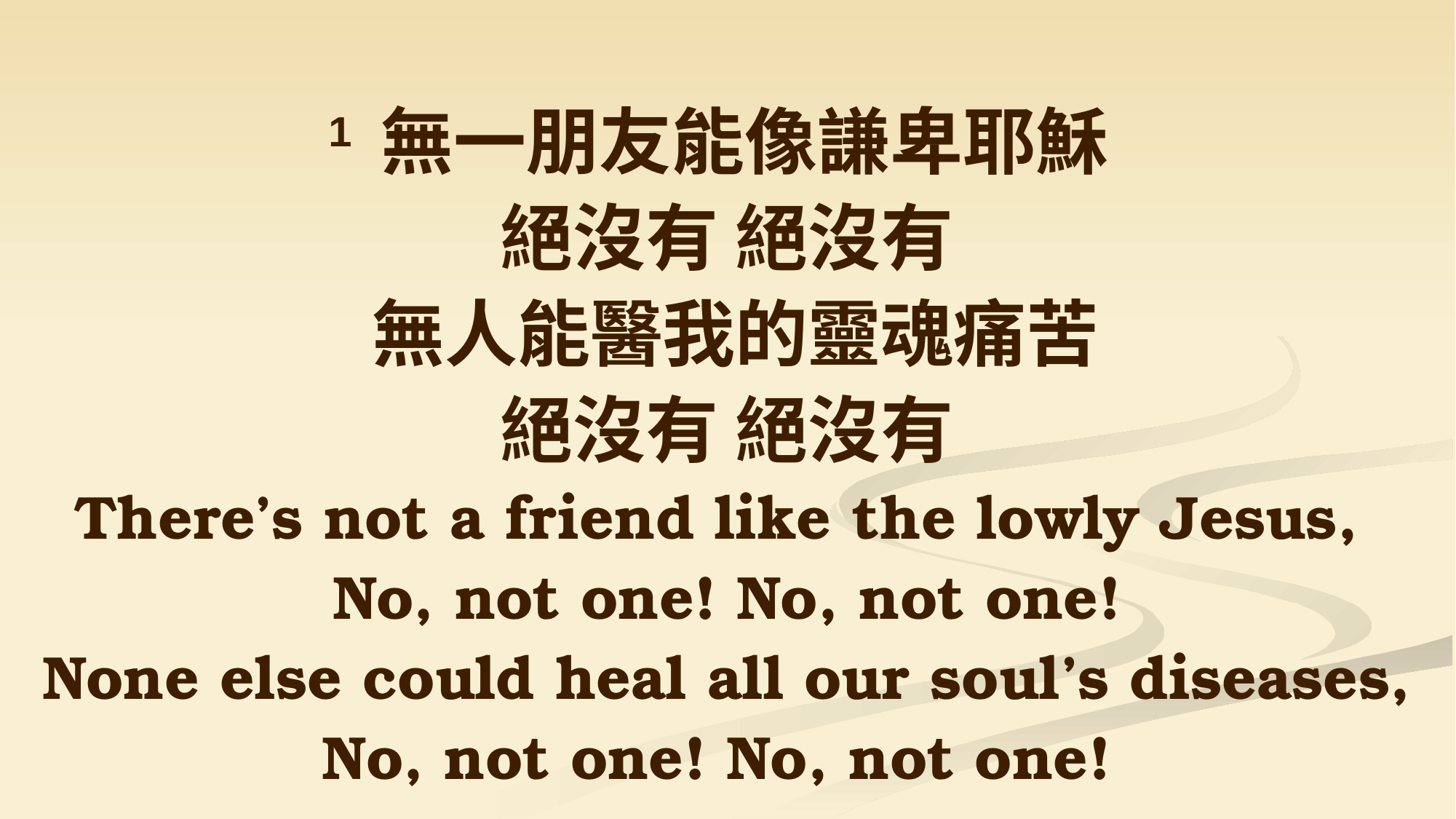

1 無一朋友能像謙卑耶穌
絕沒有 絕沒有
 無人能醫我的靈魂痛苦
絕沒有 絕沒有
There’s not a friend like the lowly Jesus,
No, not one! No, not one!
None else could heal all our soul’s diseases,
No, not one! No, not one!